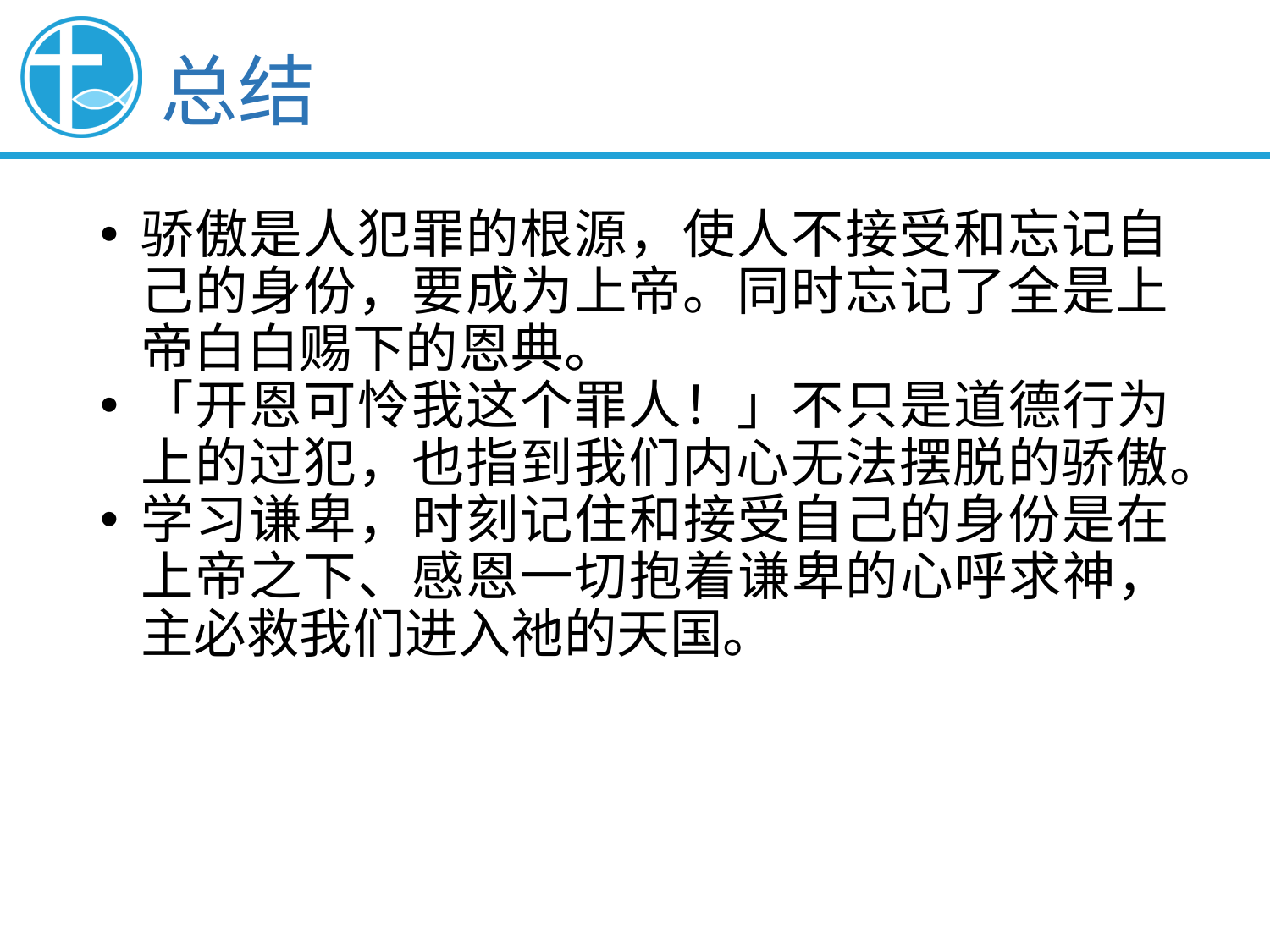

# 总结
骄傲是人犯罪的根源，使人不接受和忘记自己的身份，要成为上帝。同时忘记了全是上帝白白赐下的恩典。
「开恩可怜我这个罪人！」不只是道德行为上的过犯，也指到我们内心无法摆脱的骄傲。
学习谦卑，时刻记住和接受自己的身份是在上帝之下、感恩一切抱着谦卑的心呼求神，主必救我们进入祂的天国。